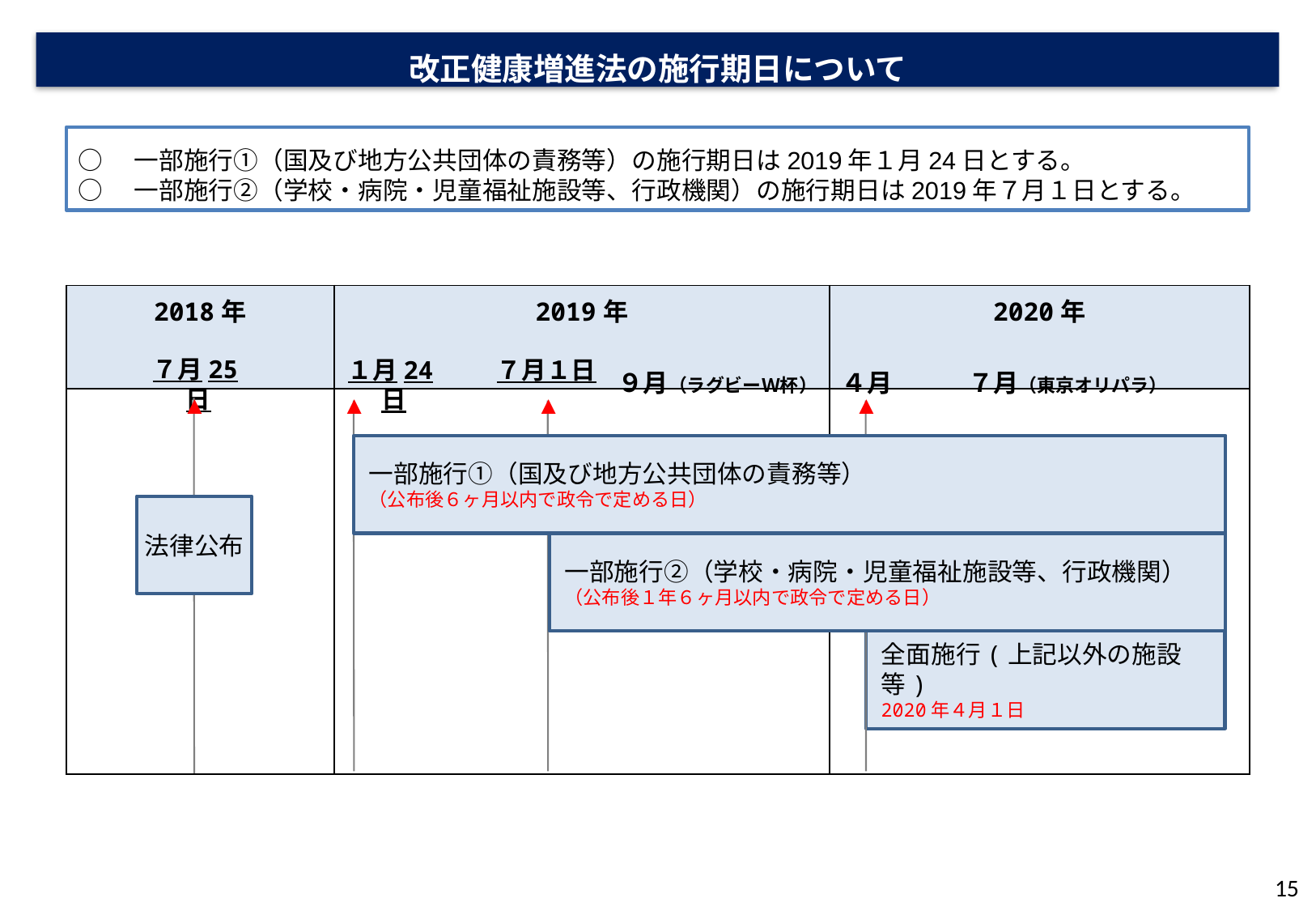

改正健康増進法の施行期日について
○　一部施行①（国及び地方公共団体の責務等）の施行期日は2019年１月24日とする。
○　一部施行②（学校・病院・児童福祉施設等、行政機関）の施行期日は2019年７月１日とする。
| 2018年 | 2019年 　 　　　　　９月（ラグビーＷ杯） | 2020年 ４月　　　７月（東京オリパラ） |
| --- | --- | --- |
|  |  |  |
７月25日
１月24日
７月１日
▲
▲
▲
▲
一部施行①（国及び地方公共団体の責務等）
（公布後６ヶ月以内で政令で定める日）
法律公布
一部施行②（学校・病院・児童福祉施設等、行政機関）
（公布後１年６ヶ月以内で政令で定める日）
全面施行(上記以外の施設等)
2020年４月１日
15